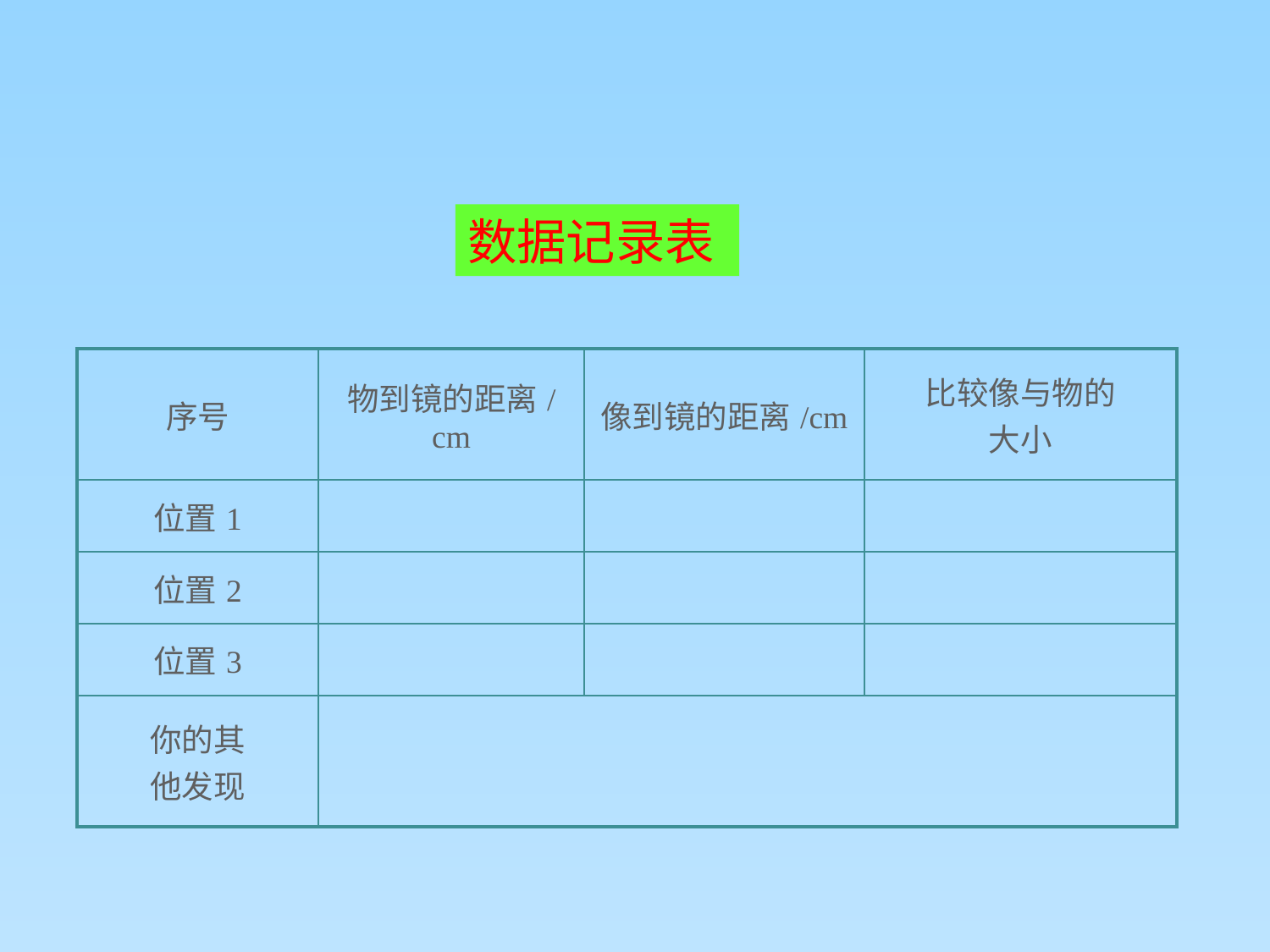

数据记录表

| 序号 | 物到镜的距离/cm | 像到镜的距离/cm | 比较像与物的 大小 |
| --- | --- | --- | --- |
| 位置1 |  |  |  |
| 位置2 |  |  |  |
| 位置3 |  |  |  |
| 你的其 他发现 |  |  |  |